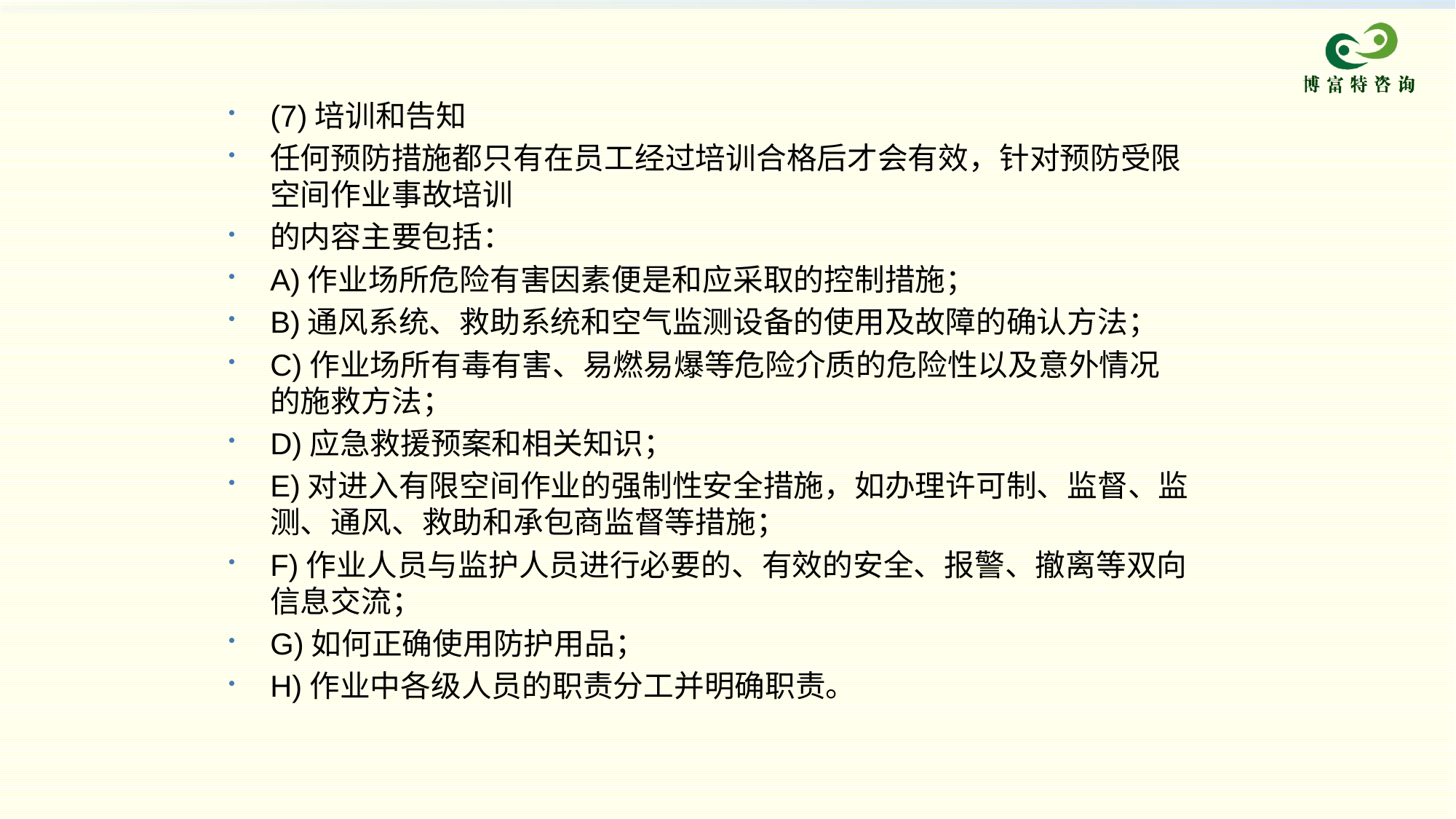

(7)培训和告知
任何预防措施都只有在员工经过培训合格后才会有效，针对预防受限空间作业事故培训
的内容主要包括：
A)作业场所危险有害因素便是和应采取的控制措施；
B)通风系统、救助系统和空气监测设备的使用及故障的确认方法；
C)作业场所有毒有害、易燃易爆等危险介质的危险性以及意外情况的施救方法；
D)应急救援预案和相关知识；
E)对进入有限空间作业的强制性安全措施，如办理许可制、监督、监测、通风、救助和承包商监督等措施；
F)作业人员与监护人员进行必要的、有效的安全、报警、撤离等双向信息交流；
G)如何正确使用防护用品；
H)作业中各级人员的职责分工并明确职责。